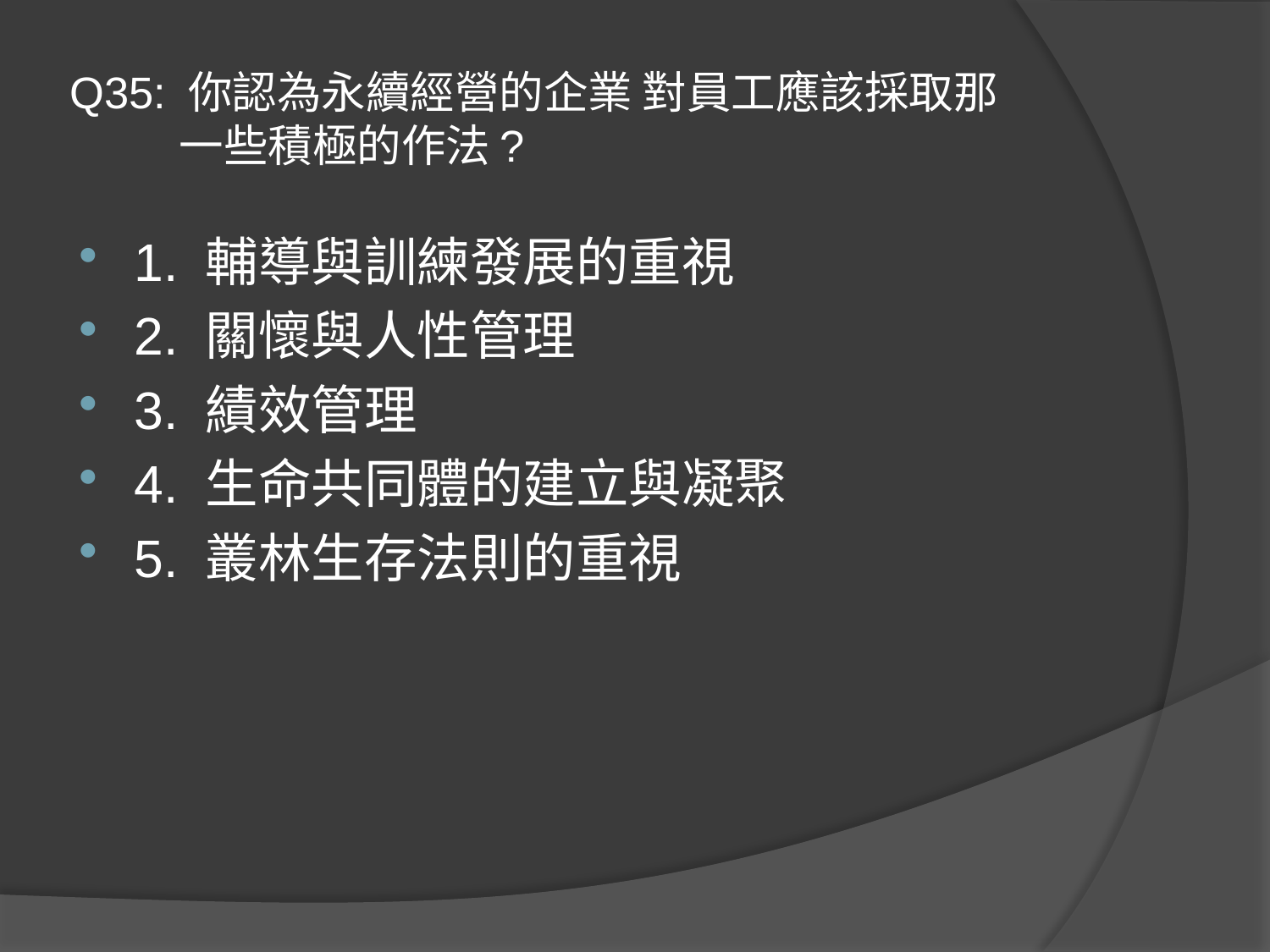

# Q35: 你認為永續經營的企業 對員工應該採取那 一些積極的作法?
1. 輔導與訓練發展的重視
2. 關懷與人性管理
3. 績效管理
4. 生命共同體的建立與凝聚
5. 叢林生存法則的重視